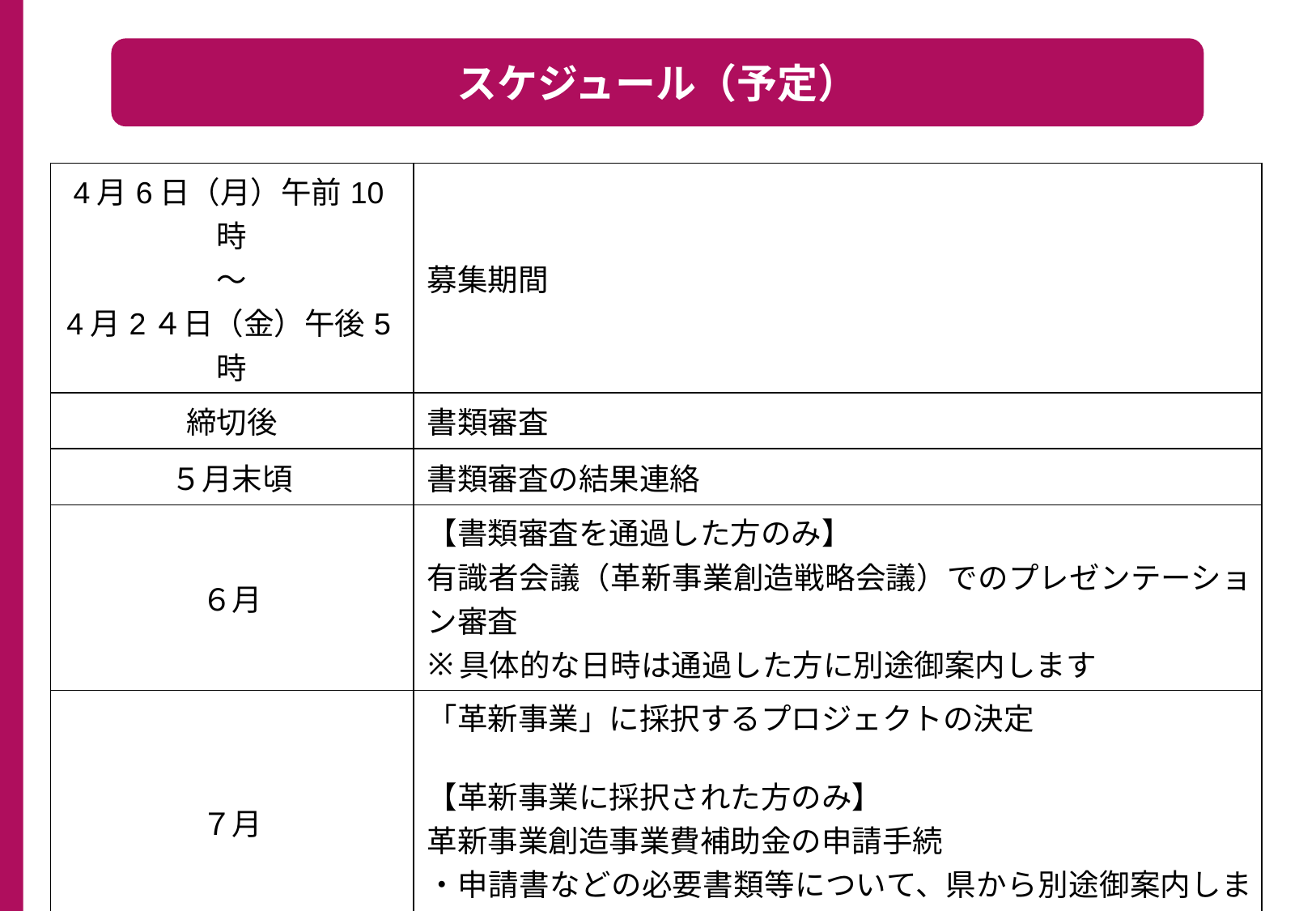

スケジュール（予定）
| 4月6日（月）午前10時 ～ 4月2４日（金）午後5時 | 募集期間 |
| --- | --- |
| 締切後 | 書類審査 |
| ５月末頃 | 書類審査の結果連絡 |
| ６月 | 【書類審査を通過した方のみ】 有識者会議（革新事業創造戦略会議）でのプレゼンテーション審査 具体的な日時は通過した方に別途御案内します |
| ７月 | 「革新事業」に採択するプロジェクトの決定   【革新事業に採択された方のみ】 革新事業創造事業費補助金の申請手続 ・申請書などの必要書類等について、県から別途御案内します |